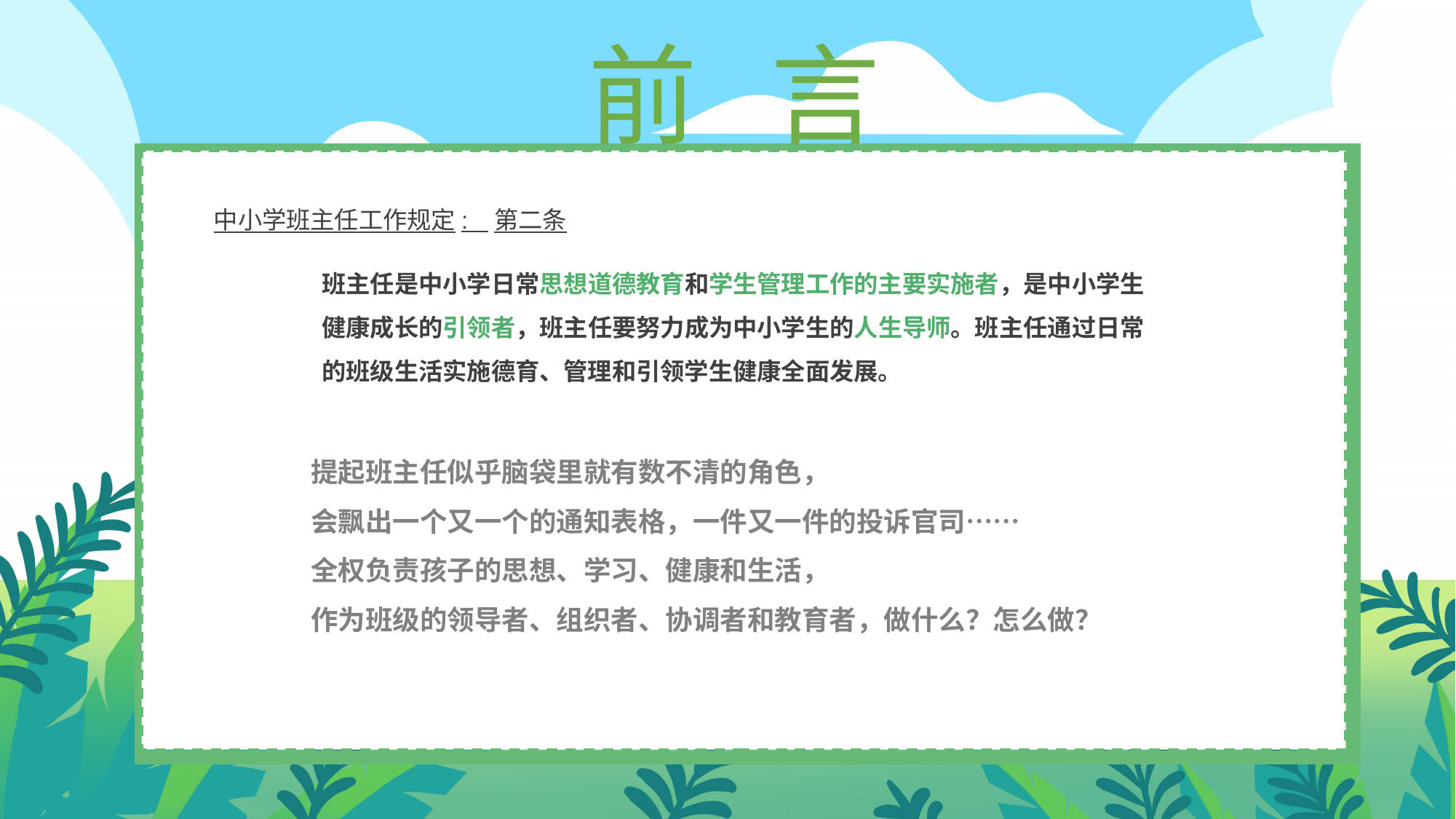

前   言

提起班主任似乎脑袋里就有数不清的角色，会飘出一个又一个的通知表格，一件又一件的琐事官司……全权负责孩子的思想、学习、健康和生活，作为班级的领导者、组织者、协调者和教育者，做什么？怎么做？我想有明确方向的实干，就会有渐入佳境的喜悦。接下来是一个回顾，也是一个总结吧！
中小学班主任工作规定:   第二条
班主任是中小学日常思想道德教育和学生管理工作的主要实施者，是中小学生健康成长的引领者，班主任要努力成为中小学生的人生导师。班主任通过日常的班级生活实施德育、管理和引领学生健康全面发展。
提起班主任似乎脑袋里就有数不清的角色，
会飘出一个又一个的通知表格，一件又一件的投诉官司……
全权负责孩子的思想、学习、健康和生活，
作为班级的领导者、组织者、协调者和教育者，做什么？怎么做？